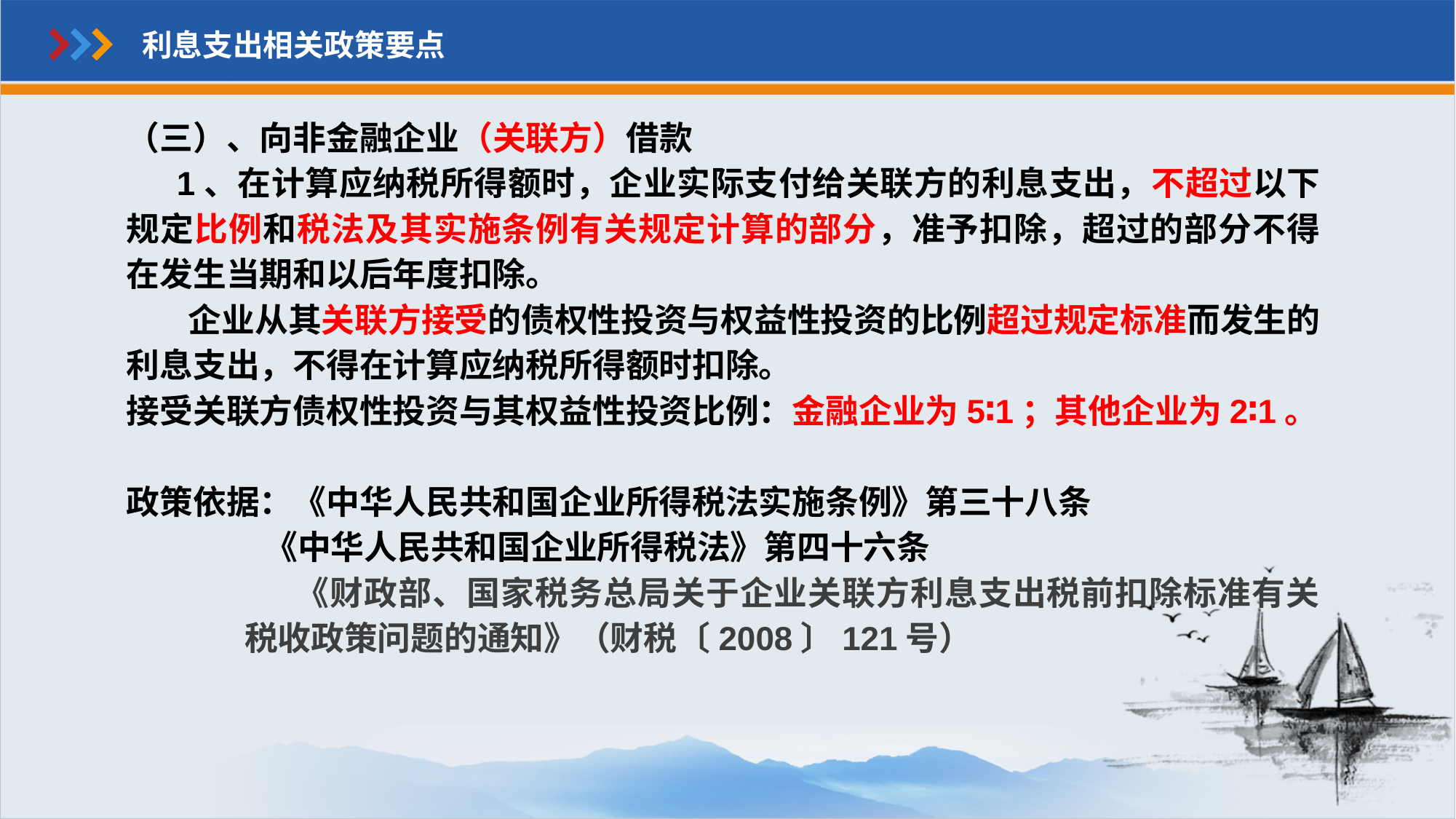

利息支出相关政策要点

（三）、向非金融企业（关联方）借款
　 1、在计算应纳税所得额时，企业实际支付给关联方的利息支出，不超过以下规定比例和税法及其实施条例有关规定计算的部分，准予扣除，超过的部分不得在发生当期和以后年度扣除。
       企业从其关联方接受的债权性投资与权益性投资的比例超过规定标准而发生的利息支出，不得在计算应纳税所得额时扣除。
接受关联方债权性投资与其权益性投资比例：金融企业为5∶1；其他企业为2∶1。

政策依据：《中华人民共和国企业所得税法实施条例》第三十八条
                 《中华人民共和国企业所得税法》第四十六条
     《财政部、国家税务总局关于企业关联方利息支出税前扣除标准有关税收政策问题的通知》（财税〔2008〕121号）